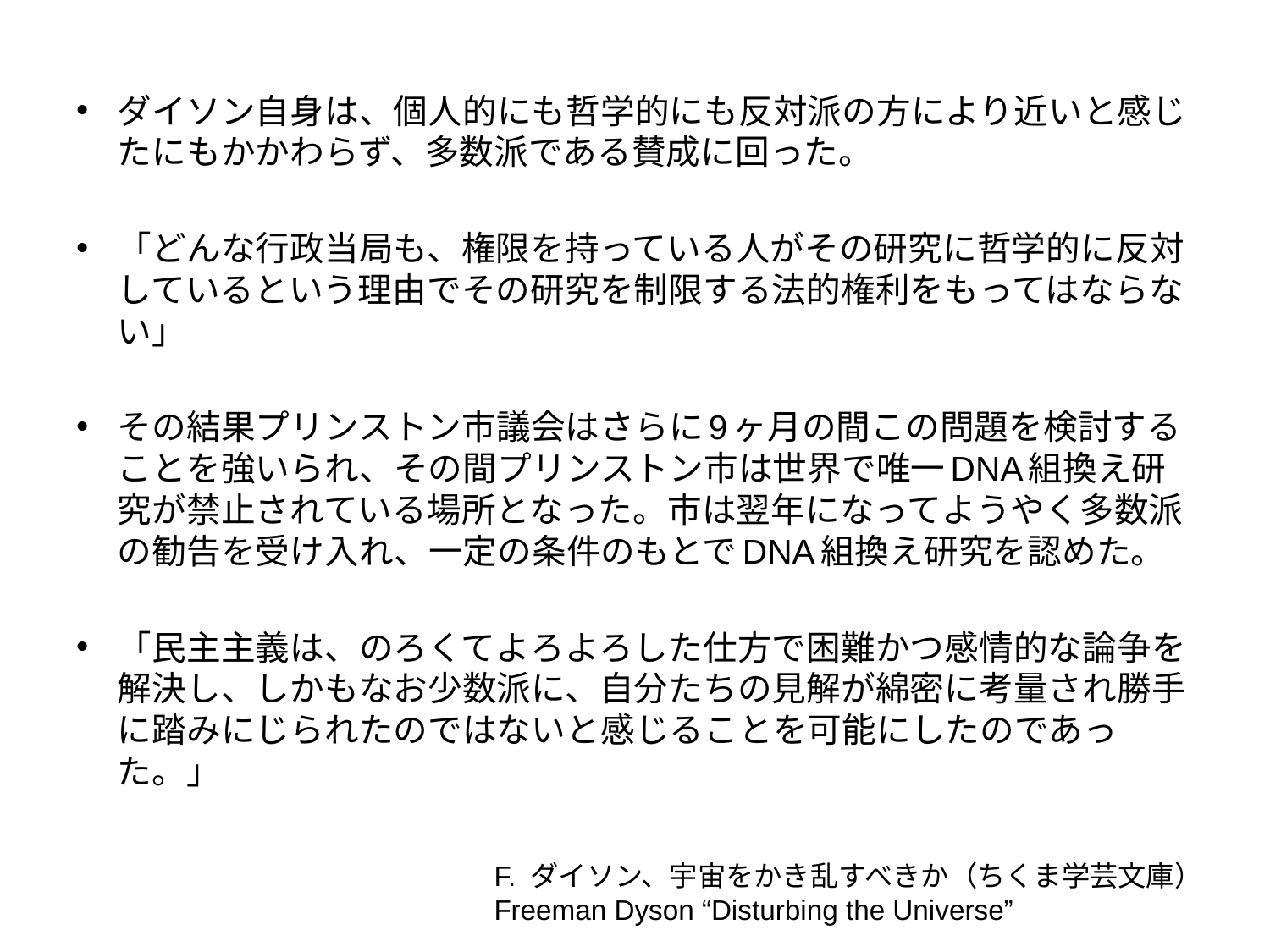

ダイソン自身は、個人的にも哲学的にも反対派の方により近いと感じたにもかかわらず、多数派である賛成に回った。

「どんな行政当局も、権限を持っている人がその研究に哲学的に反対しているという理由でその研究を制限する法的権利をもってはならない」

その結果プリンストン市議会はさらに9ヶ月の間この問題を検討することを強いられ、その間プリンストン市は世界で唯一DNA組換え研究が禁止されている場所となった。市は翌年になってようやく多数派の勧告を受け入れ、一定の条件のもとでDNA組換え研究を認めた。

「民主主義は、のろくてよろよろした仕方で困難かつ感情的な論争を解決し、しかもなお少数派に、自分たちの見解が綿密に考量され勝手に踏みにじられたのではないと感じることを可能にしたのであった。」

F. ダイソン、宇宙をかき乱すべきか（ちくま学芸文庫）
Freeman Dyson “Disturbing the Universe”